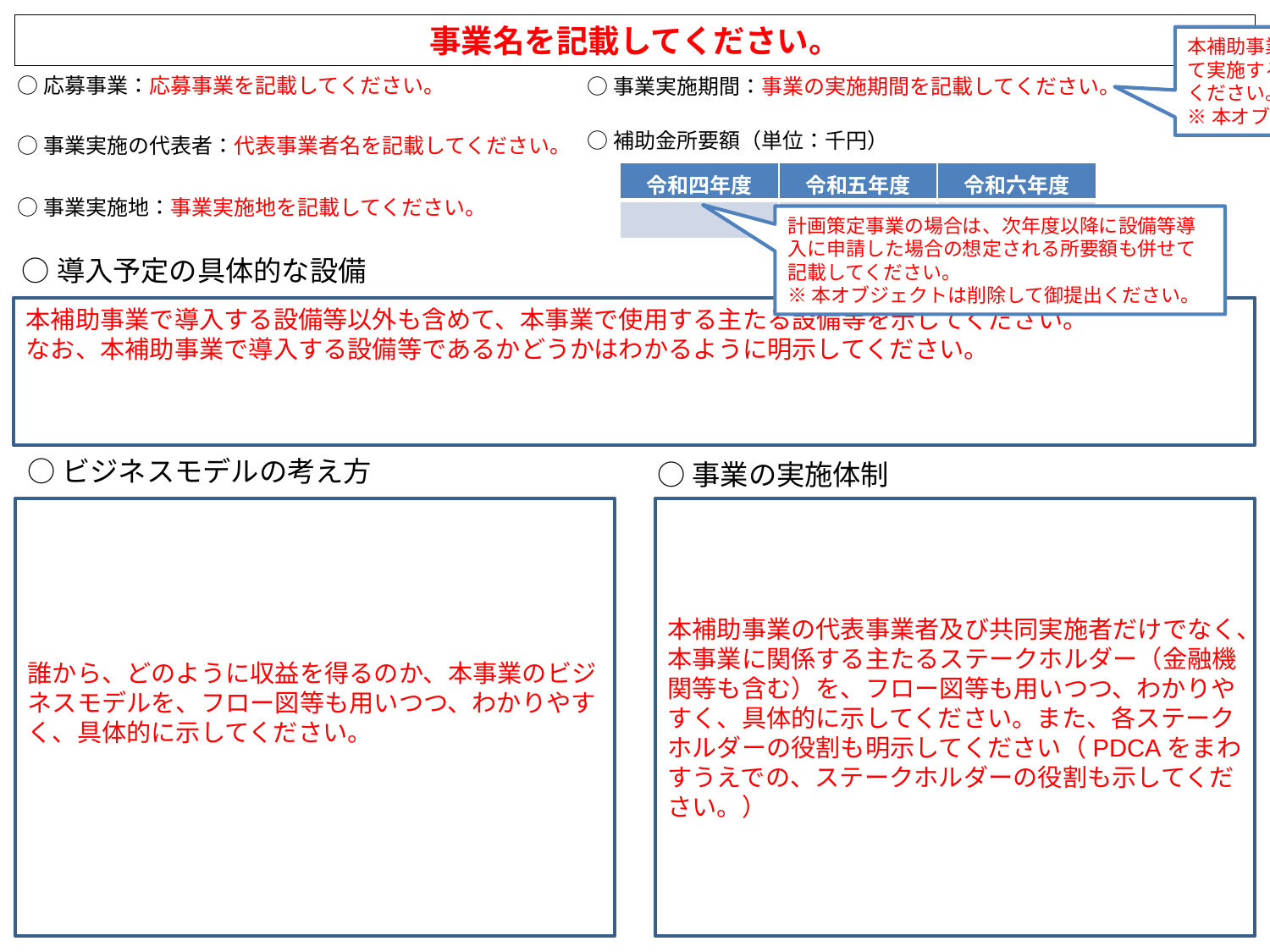

事業名を記載してください。
本補助事業の期間でなく、本補助事業を活用して実施する事業の想定する事業年数を記載してください。
※本オブジェクトは削除して御提出ください。
○応募事業：応募事業を記載してください。
○事業実施期間：事業の実施期間を記載してください。
○補助金所要額（単位：千円）
○事業実施の代表者：代表事業者名を記載してください。
| 令和四年度 | 令和五年度 | 令和六年度 |
| --- | --- | --- |
|  |  |  |
○事業実施地：事業実施地を記載してください。
計画策定事業の場合は、次年度以降に設備等導入に申請した場合の想定される所要額も併せて記載してください。
※本オブジェクトは削除して御提出ください。
○導入予定の具体的な設備
本補助事業で導入する設備等以外も含めて、本事業で使用する主たる設備等を示してください。
なお、本補助事業で導入する設備等であるかどうかはわかるように明示してください。
○ビジネスモデルの考え方
○事業の実施体制
誰から、どのように収益を得るのか、本事業のビジネスモデルを、フロー図等も用いつつ、わかりやすく、具体的に示してください。

本補助事業の代表事業者及び共同実施者だけでなく、本事業に関係する主たるステークホルダー（金融機関等も含む）を、フロー図等も用いつつ、わかりやすく、具体的に示してください。また、各ステークホルダーの役割も明示してください（PDCAをまわすうえでの、ステークホルダーの役割も示してください。）